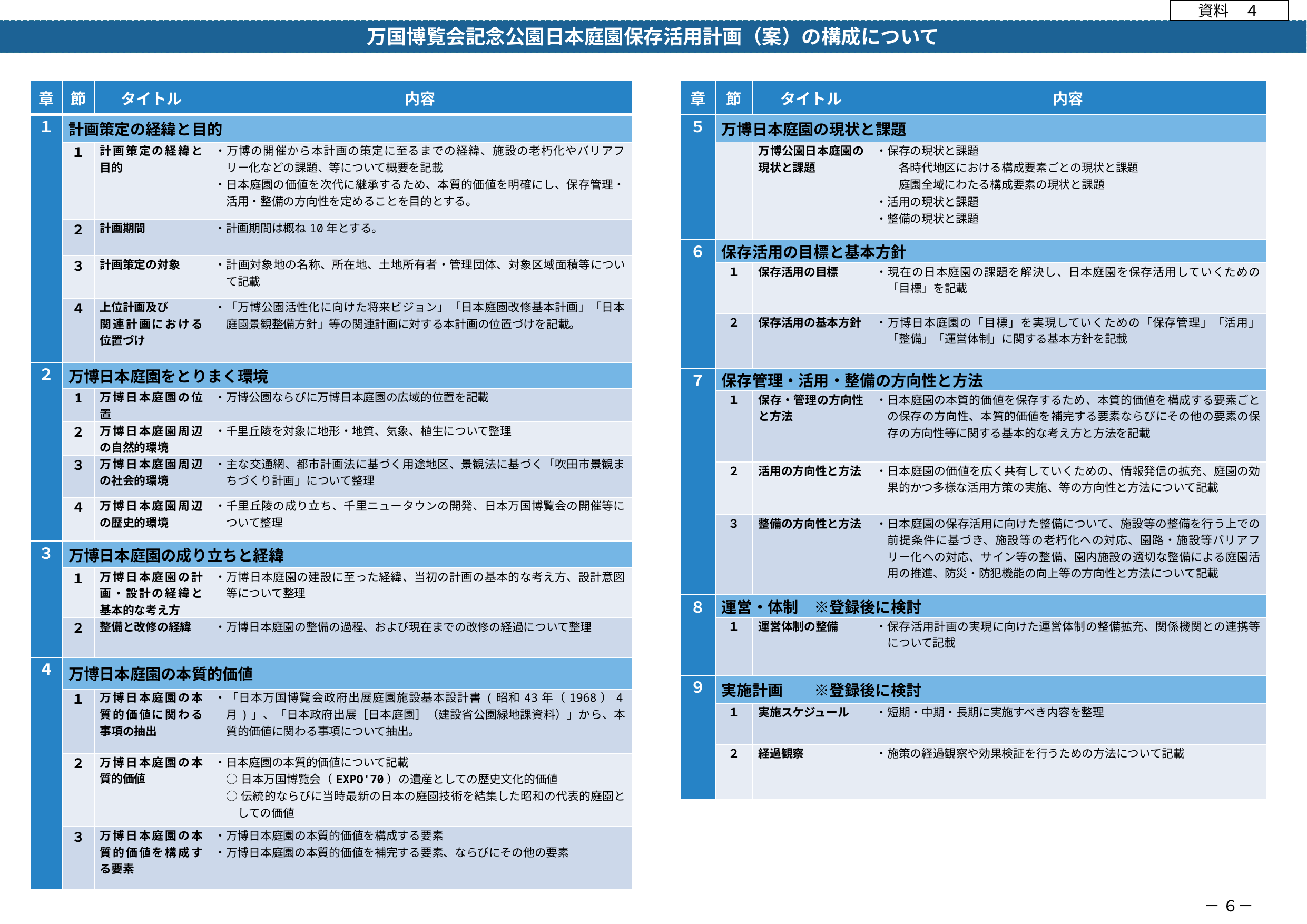

資料　４
万国博覧会記念公園日本庭園保存活用計画（案）の構成について

| 章 | 節 | タイトル | 内容 |
| --- | --- | --- | --- |
| １ | 計画策定の経緯と目的 | 計画策定の経緯と目的 |  |
|  | １ | 計画策定の経緯と目的 | ・万博の開催から本計画の策定に至るまでの経緯、施設の老朽化やバリアフリー化などの課題、等について概要を記載 ・日本庭園の価値を次代に継承するため、本質的価値を明確にし、保存管理・活用・整備の方向性を定めることを目的とする。 |
|  | ２ | 計画期間 | ・計画期間は概ね10年とする。 |
|  | ３ | 計画策定の対象 | ・計画対象地の名称、所在地、土地所有者・管理団体、対象区域面積等について記載 |
|  | ４ | 上位計画及び 関連計画における位置づけ | ・「万博公園活性化に向けた将来ビジョン」「日本庭園改修基本計画」「日本庭園景観整備方針」等の関連計画に対する本計画の位置づけを記載。 |
| ２ | 万博日本庭園をとりまく環境 | 万博日本庭園の成り立ちと現況 |  |
|  | 1 | 万博日本庭園の位置 | ・万博公園ならびに万博日本庭園の広域的位置を記載 |
|  | ２ | 万博日本庭園周辺の自然的環境 | ・千里丘陵を対象に地形・地質、気象、植生について整理 |
|  | ３ | 万博日本庭園周辺の社会的環境 | ・主な交通網、都市計画法に基づく用途地区、景観法に基づく「吹田市景観まちづくり計画」について整理 |
|  | ４ | 万博日本庭園周辺の歴史的環境 | ・千里丘陵の成り立ち、千里ニュータウンの開発、日本万国博覧会の開催等について整理 |
| ３ | 万博日本庭園の成り立ちと経緯 | 万博日本庭園の本質的価値 |  |
|  | １ | 万博日本庭園の計画・設計の経緯と基本的な考え方 | ・万博日本庭園の建設に至った経緯、当初の計画の基本的な考え方、設計意図等について整理 |
|  | ２ | 整備と改修の経緯 | ・万博日本庭園の整備の過程、および現在までの改修の経過について整理 |
| ４ | 万博日本庭園の本質的価値 |  |  |
|  | １ | 万博日本庭園の本質的価値に関わる事項の抽出 | ・「日本万国博覧会政府出展庭園施設基本設計書(昭和43年（1968）4月)」、「日本政府出展［日本庭園］（建設省公園緑地課資料）」から、本質的価値に関わる事項について抽出。 |
|  | ２ | 万博日本庭園の本質的価値 | ・日本庭園の本質的価値について記載 ○日本万国博覧会（EXPO'70）の遺産としての歴史文化的価値 ○伝統的ならびに当時最新の日本の庭園技術を結集した昭和の代表的庭園としての価値 |
|  | ３ | 万博日本庭園の本質的価値を構成する要素 | ・万博日本庭園の本質的価値を構成する要素 ・万博日本庭園の本質的価値を補完する要素、ならびにその他の要素 |
| 章 | 節 | タイトル | 内容 |
| --- | --- | --- | --- |
| ５ | 万博日本庭園の現状と課題 |  |  |
|  |  | 万博公園日本庭園の現状と課題 | ・保存の現状と課題 　　各時代地区における構成要素ごとの現状と課題 　　庭園全域にわたる構成要素の現状と課題 ・活用の現状と課題 ・整備の現状と課題 |
| ６ | 保存活用の目標と基本方針 |  |  |
|  | １ | 保存活用の目標 | ・現在の日本庭園の課題を解決し、日本庭園を保存活用していくための「目標」を記載 |
|  | ２ | 保存活用の基本方針 | ・万博日本庭園の「目標」を実現していくための「保存管理」「活用」「整備」「運営体制」に関する基本方針を記載 |
| ７ | 保存管理・活用・整備の方向性と方法 |  |  |
|  | １ | 保存・管理の方向性と方法 | ・日本庭園の本質的価値を保存するため、本質的価値を構成する要素ごとの保存の方向性、本質的価値を補完する要素ならびにその他の要素の保存の方向性等に関する基本的な考え方と方法を記載 |
|  | ２ | 活用の方向性と方法 | ・日本庭園の価値を広く共有していくための、情報発信の拡充、庭園の効果的かつ多様な活用方策の実施、等の方向性と方法について記載 |
|  | ３ | 整備の方向性と方法 | ・日本庭園の保存活用に向けた整備について、施設等の整備を行う上での前提条件に基づき、施設等の老朽化への対応、園路・施設等バリアフリー化への対応、サイン等の整備、園内施設の適切な整備による庭園活用の推進、防災・防犯機能の向上等の方向性と方法について記載 |
| ８ | 運営・体制　※登録後に検討 |  |  |
|  | １ | 運営体制の整備 | ・保存活用計画の実現に向けた運営体制の整備拡充、関係機関との連携等について記載 |
| ９ | 実施計画　　※登録後に検討 |  |  |
|  | １ | 実施スケジュール | ・短期・中期・長期に実施すべき内容を整理 |
|  | ２ | 経過観察 | ・施策の経過観察や効果検証を行うための方法について記載 |
－ ６－